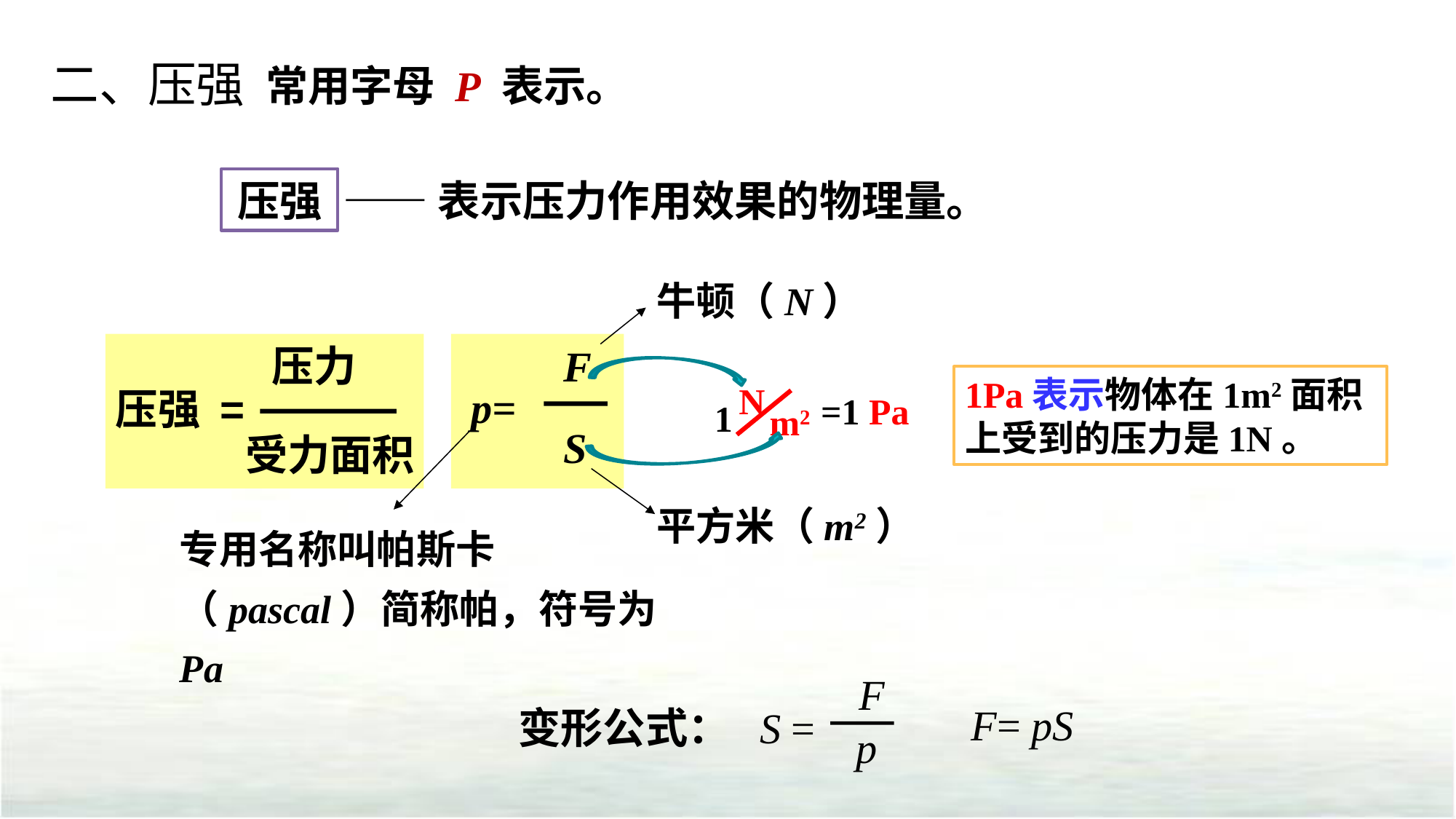

二、压强
常用字母 P 表示。
压强
——表示压力作用效果的物理量。
牛顿（N）

压力
压强 =

受力面积

F
p=

S

1Pa表示物体在1m2面积上受到的压力是1N。
N
=1 Pa
1
m2

平方米（m2）
专用名称叫帕斯卡（pascal）简称帕，符号为Pa
F
S =
p

F= pS

变形公式：